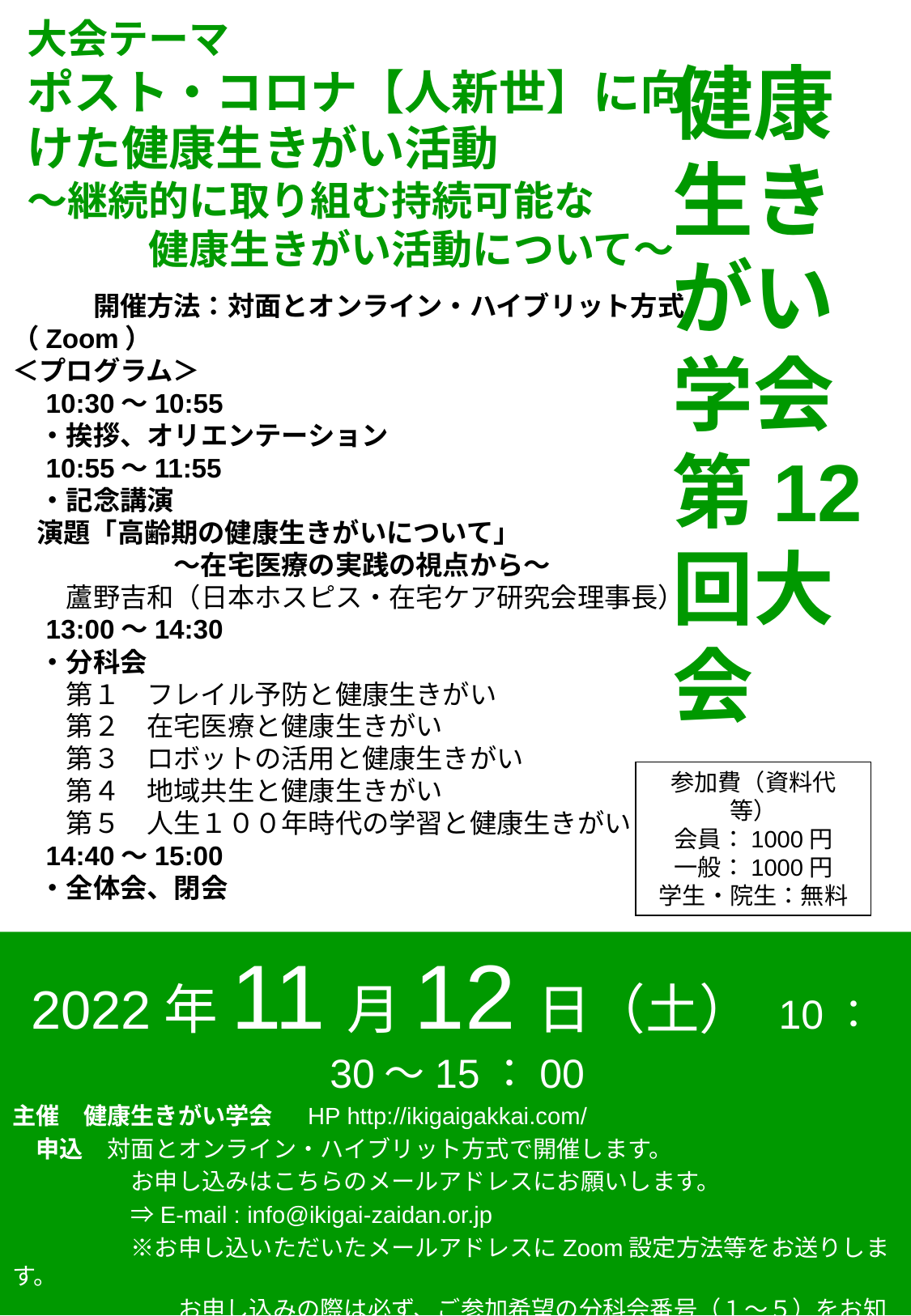

大会テーマ
ポスト・コロナ【人新世】に向けた健康生きがい活動
～継続的に取り組む持続可能な
　　　健康生きがい活動について～
健康生きがい学会
第12回大会
# 開催方法：対面とオンライン・ハイブリット方式（Zoom） ＜プログラム＞　 　10:30～10:55 　・挨拶、オリエンテーション　 　10:55～11:55 　・記念講演　 演題「高齢期の健康生きがいについて」 　　　　　　～在宅医療の実践の視点から～ 　　蘆野吉和（日本ホスピス・在宅ケア研究会理事長） 　13:00～14:30 　・分科会　 　　第１　フレイル予防と健康生きがい 　　第２　在宅医療と健康生きがい 　　第３　ロボットの活用と健康生きがい 　　第４　地域共生と健康生きがい 　　第５　人生１００年時代の学習と健康生きがい 　14:40～15:00 　・全体会、閉会
参加費（資料代等）
会員：1000円
一般：1000円
学生・院生：無料
2022年11月12日（土） 10：30～15：00
主催　健康生きがい学会　 HP http://ikigaigakkai.com/
　申込　対面とオンライン・ハイブリット方式で開催します。
　　　　　お申し込みはこちらのメールアドレスにお願いします。
　　　　　⇒E-mail : info@ikigai-zaidan.or.jp
　　　　　※お申し込いただいたメールアドレスにZoom設定方法等をお送りします。
　　　　　　　お申し込みの際は必ず、ご参加希望の分科会番号（１～５）をお知らせください。
　　　　　　　Zoom参加の方には事前に大会プログラムを郵送します。